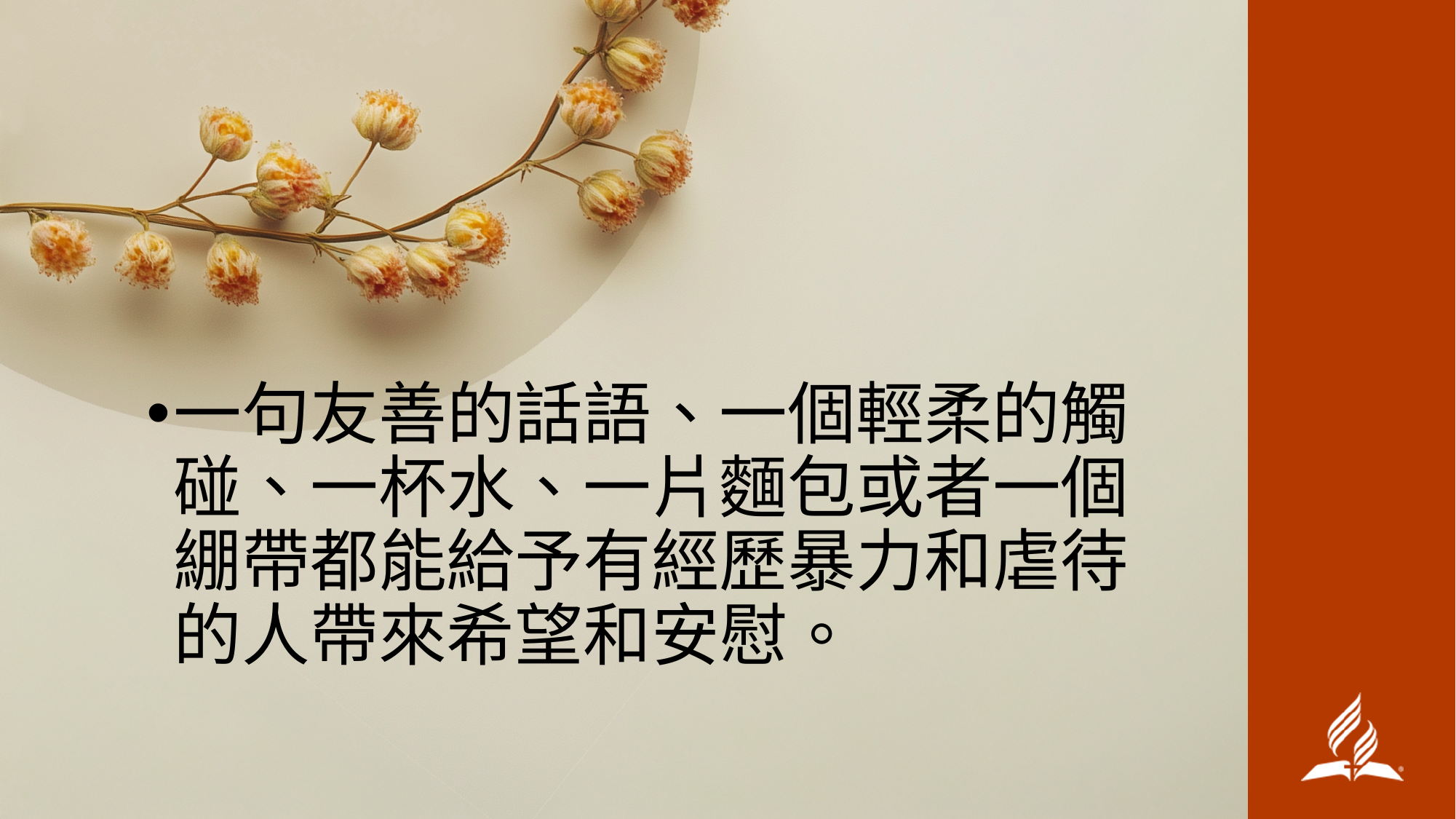

一句友善的話語、一個輕柔的觸碰、一杯水、一片麵包或者一個綳帶都能給予有經歷暴力和虐待的人帶來希望和安慰。